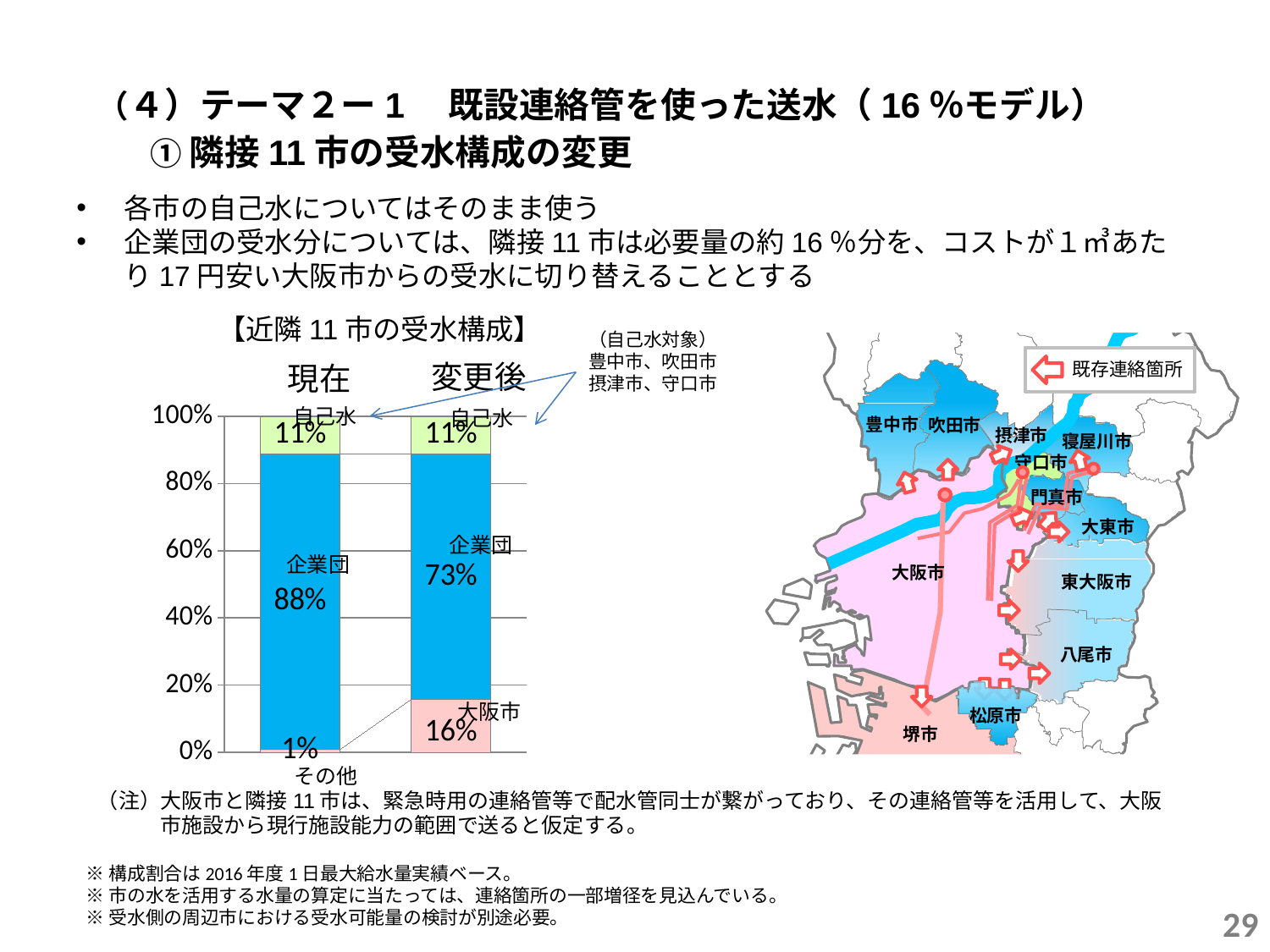

既存連絡箇所

豊中市
吹田市

摂津市
寝屋川市

守口市

門真市

大東市

大阪市
東大阪市

八尾市

松原市

堺市

（４）テーマ２ー1　既設連絡管を使った送水（16％モデル）
　① 隣接11市の受水構成の変更
各市の自己水についてはそのまま使う
企業団の受水分については、隣接11市は必要量の約16％分を、コストが１㎥あたり17円安い大阪市からの受水に切り替えることとする
【近隣11市の受水構成】
（自己水対象）
豊中市、吹田市
摂津市、守口市

### Chart

| Category | 大阪広域水道企業団 | 大阪市 | 自己水 |
|---|---|---|---|
| 現在 | 0.879967263799218 | 0.008184050195507865 | 0.11184868600527416 |
| 変更後 | 0.730909090909091 | 0.1572727272727273 | 0.11181818181818182 |
変更後
現在
自己水
自己水
企業団
企業団
大阪市
その他
（注）大阪市と隣接11市は、緊急時用の連絡管等で配水管同士が繋がっており、その連絡管等を活用して、大阪
　　　市施設から現行施設能力の範囲で送ると仮定する。

※構成割合は2016年度1日最大給水量実績ベース。
※市の水を活用する水量の算定に当たっては、連絡箇所の一部増径を見込んでいる。
※受水側の周辺市における受水可能量の検討が別途必要。
29